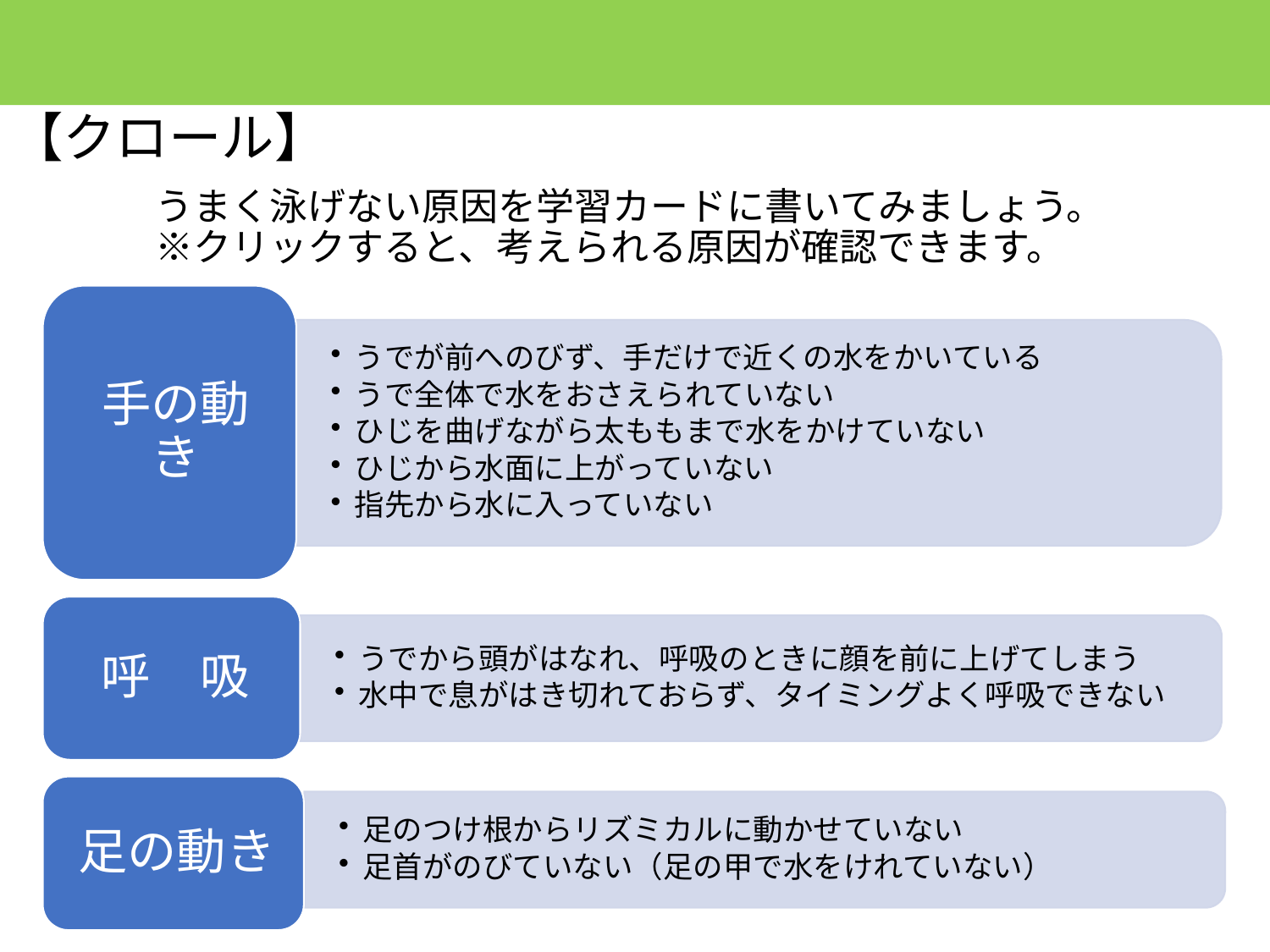

【クロール】
# うまく泳げない原因を学習カードに書いてみましょう。 　※クリックすると、考えられる原因が確認できます。
うでが前へのびず、手だけで近くの水をかいている
うで全体で水をおさえられていない
ひじを曲げながら太ももまで水をかけていない
ひじから水面に上がっていない
指先から水に入っていない
手の動き
うでから頭がはなれ、呼吸のときに顔を前に上げてしまう
水中で息がはき切れておらず、タイミングよく呼吸できない
呼　吸
足のつけ根からリズミカルに動かせていない
足首がのびていない（足の甲で水をけれていない）
足の動き